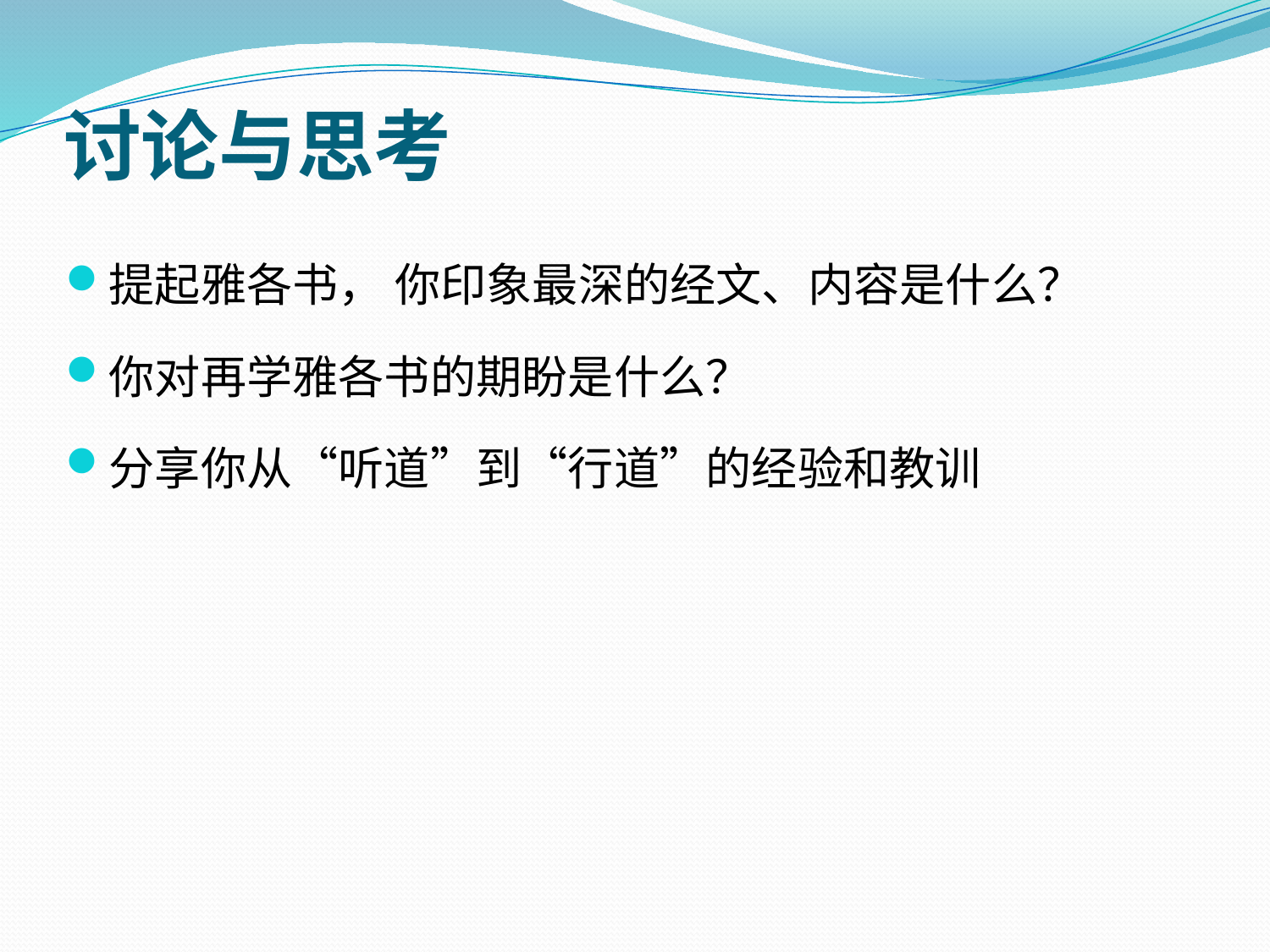

# 讨论与思考
提起雅各书， 你印象最深的经文、内容是什么？
你对再学雅各书的期盼是什么？
分享你从“听道”到“行道”的经验和教训